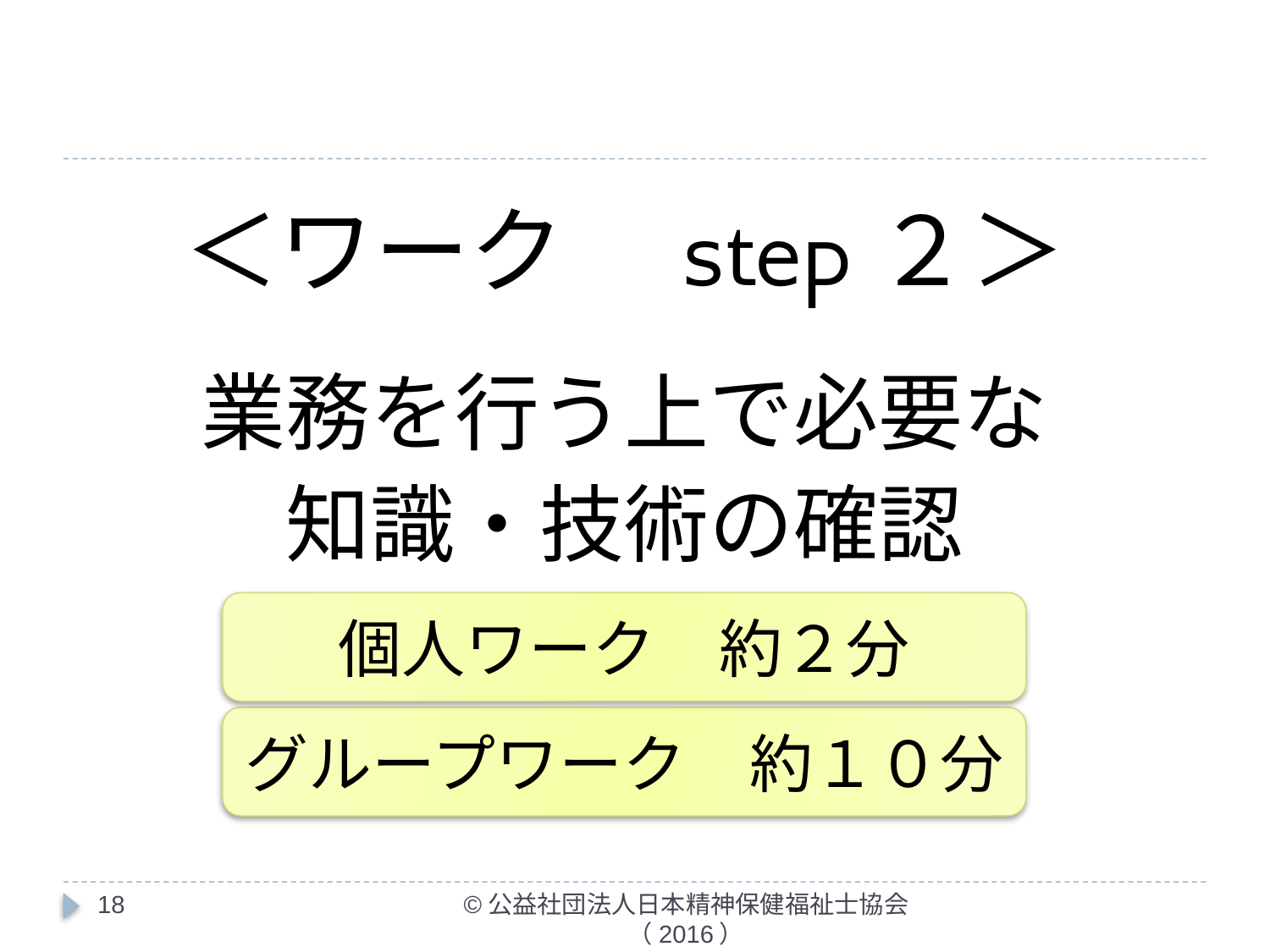

＜ワーク　step２＞

業務を行う上で必要な
知識・技術の確認

個人ワーク　約２分
グループワーク　約１０分
18
©公益社団法人日本精神保健福祉士協会（2016）